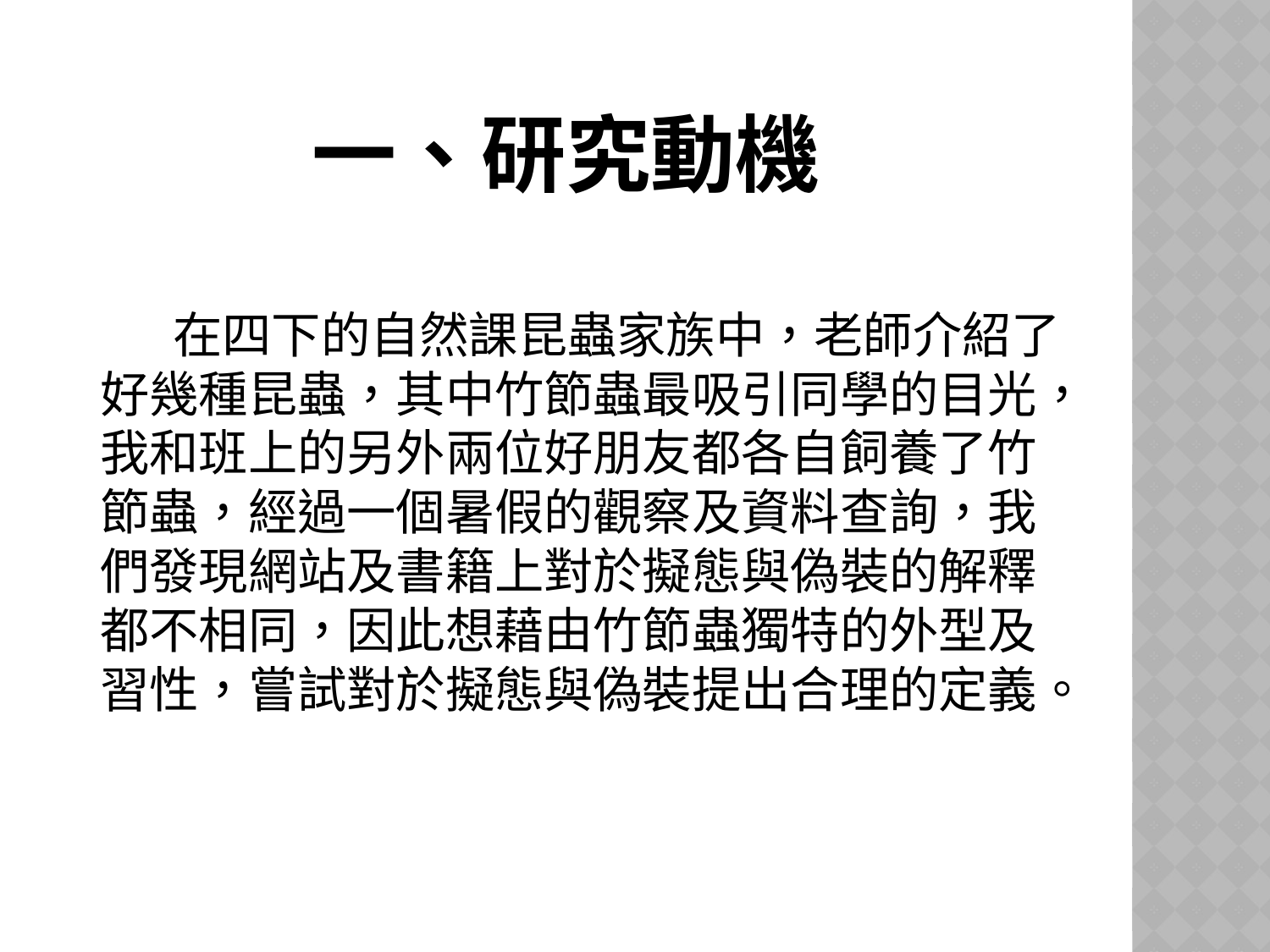

# 一、研究動機
         在四下的自然課昆蟲家族中，老師介紹了好幾種昆蟲，其中竹節蟲最吸引同學的目光，我和班上的另外兩位好朋友都各自飼養了竹節蟲，經過一個暑假的觀察及資料查詢，我們發現網站及書籍上對於擬態與偽裝的解釋都不相同，因此想藉由竹節蟲獨特的外型及習性，嘗試對於擬態與偽裝提出合理的定義。